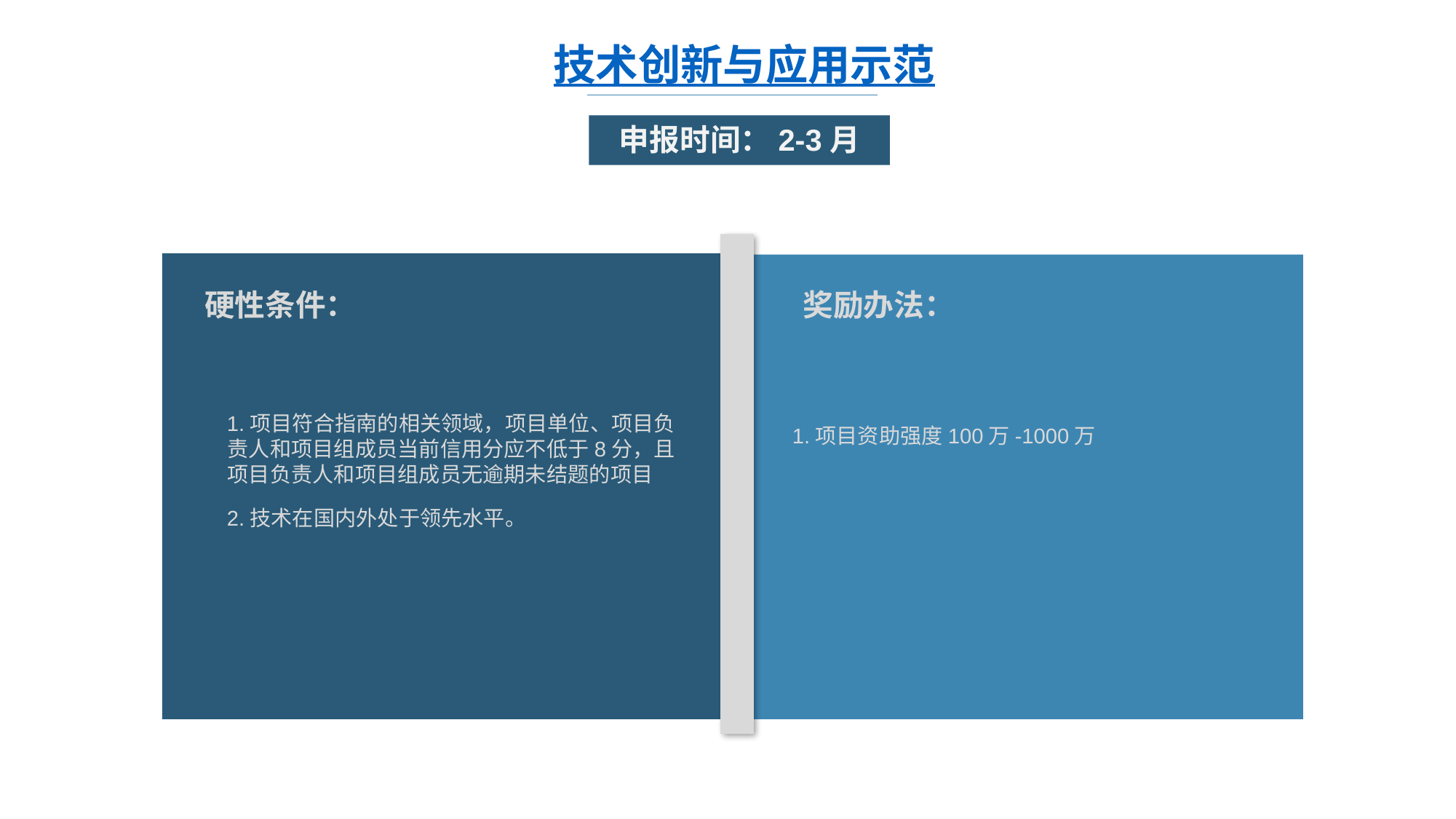

技术创新与应用示范
申报时间：2-3月

硬性条件：
奖励办法：
         1.项目符合指南的相关领域，项目单位、项目负责人和项目组成员当前信用分应不低于8分，且项目负责人和项目组成员无逾期未结题的项目
         2.技术在国内外处于领先水平。
1.项目资助强度100万-1000万